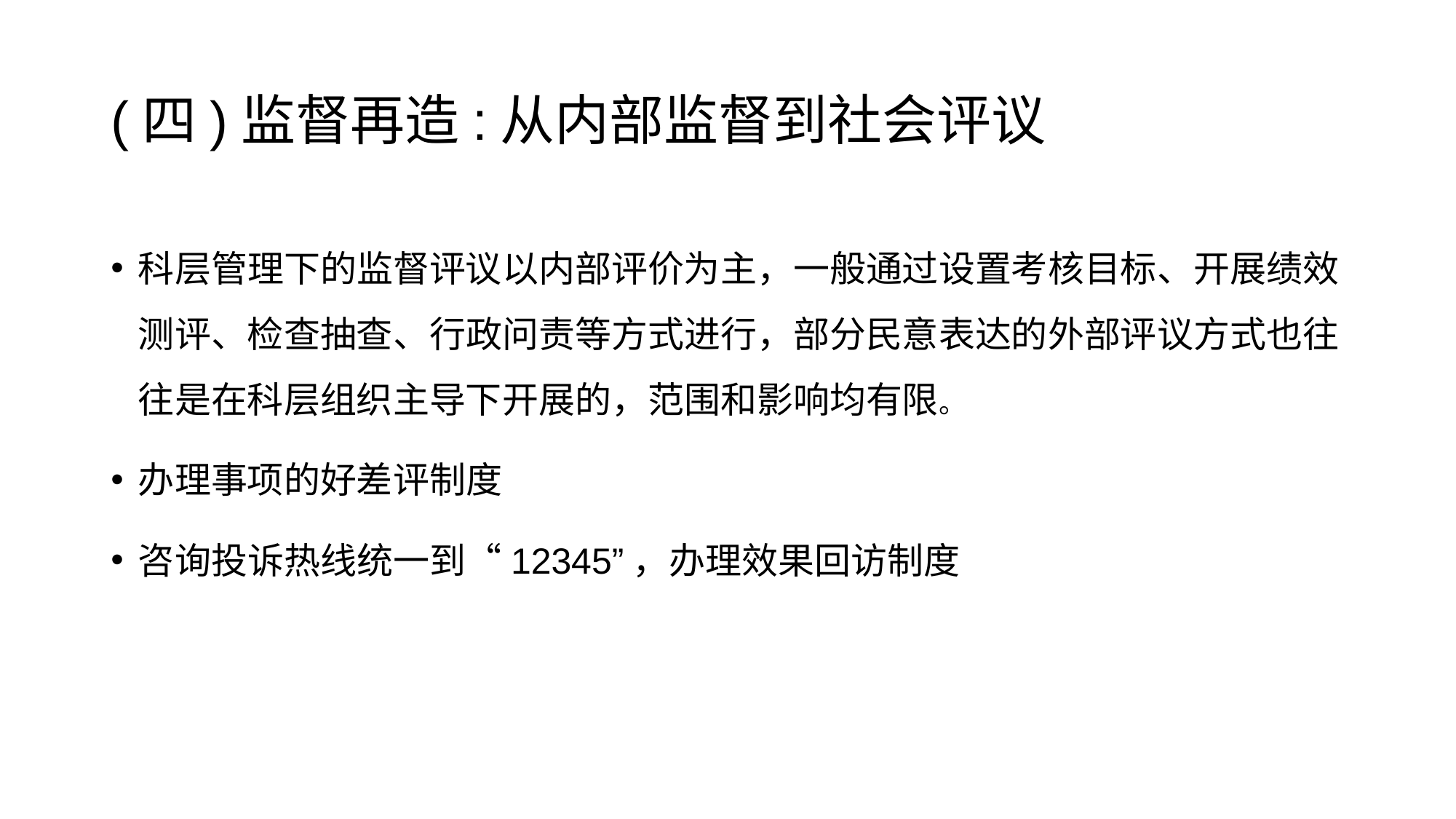

# (四)监督再造:从内部监督到社会评议
科层管理下的监督评议以内部评价为主，一般通过设置考核目标、开展绩效测评、检查抽查、行政问责等方式进行，部分民意表达的外部评议方式也往往是在科层组织主导下开展的，范围和影响均有限。
办理事项的好差评制度
咨询投诉热线统一到“12345”，办理效果回访制度